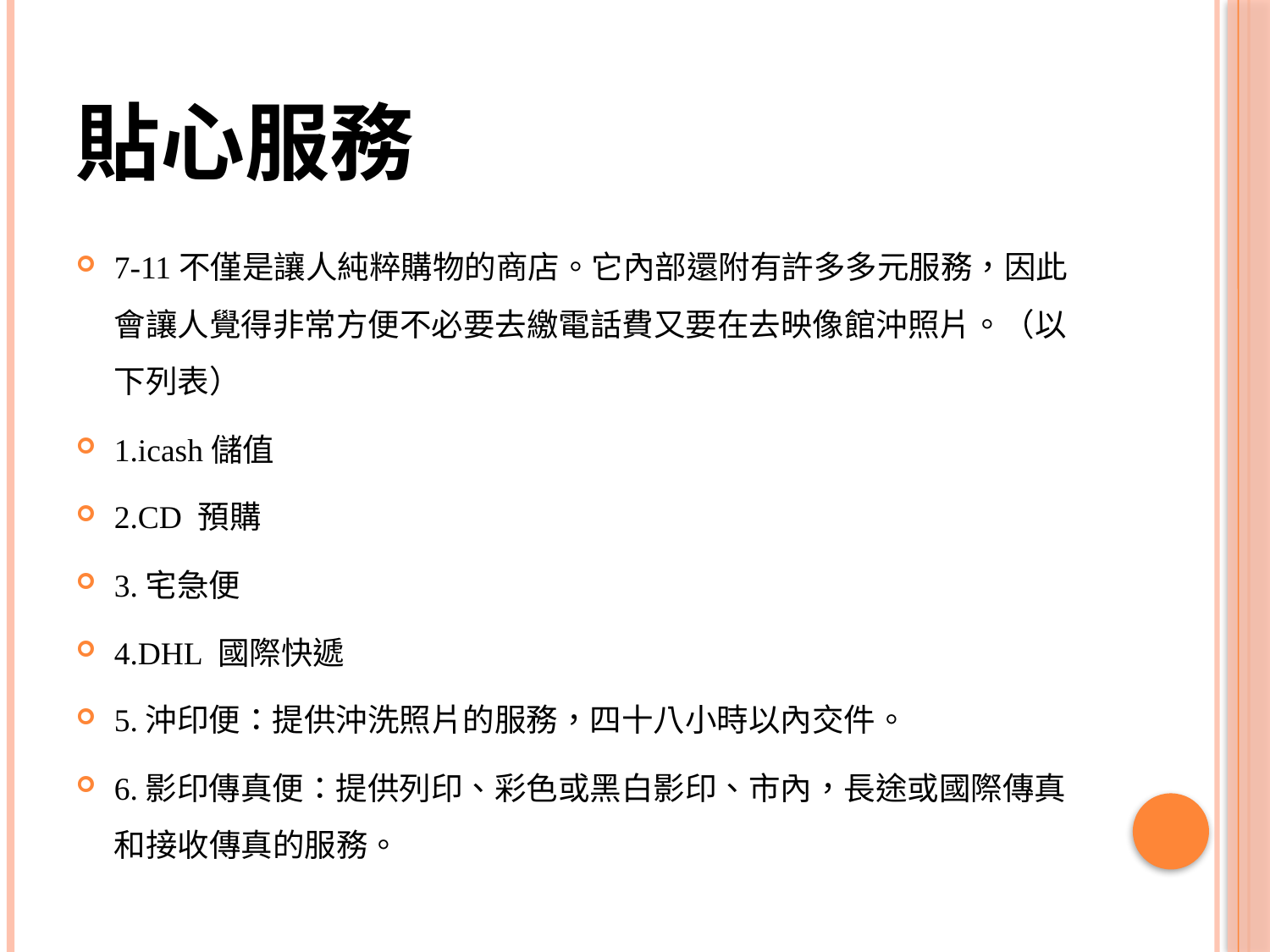

# 貼心服務
7-11不僅是讓人純粹購物的商店。它內部還附有許多多元服務，因此會讓人覺得非常方便不必要去繳電話費又要在去映像館沖照片。（以下列表）
1.icash儲值
2.CD 預購
3.宅急便
4.DHL 國際快遞
5.沖印便：提供沖洗照片的服務，四十八小時以內交件。
6.影印傳真便：提供列印、彩色或黑白影印、市內，長途或國際傳真和接收傳真的服務。